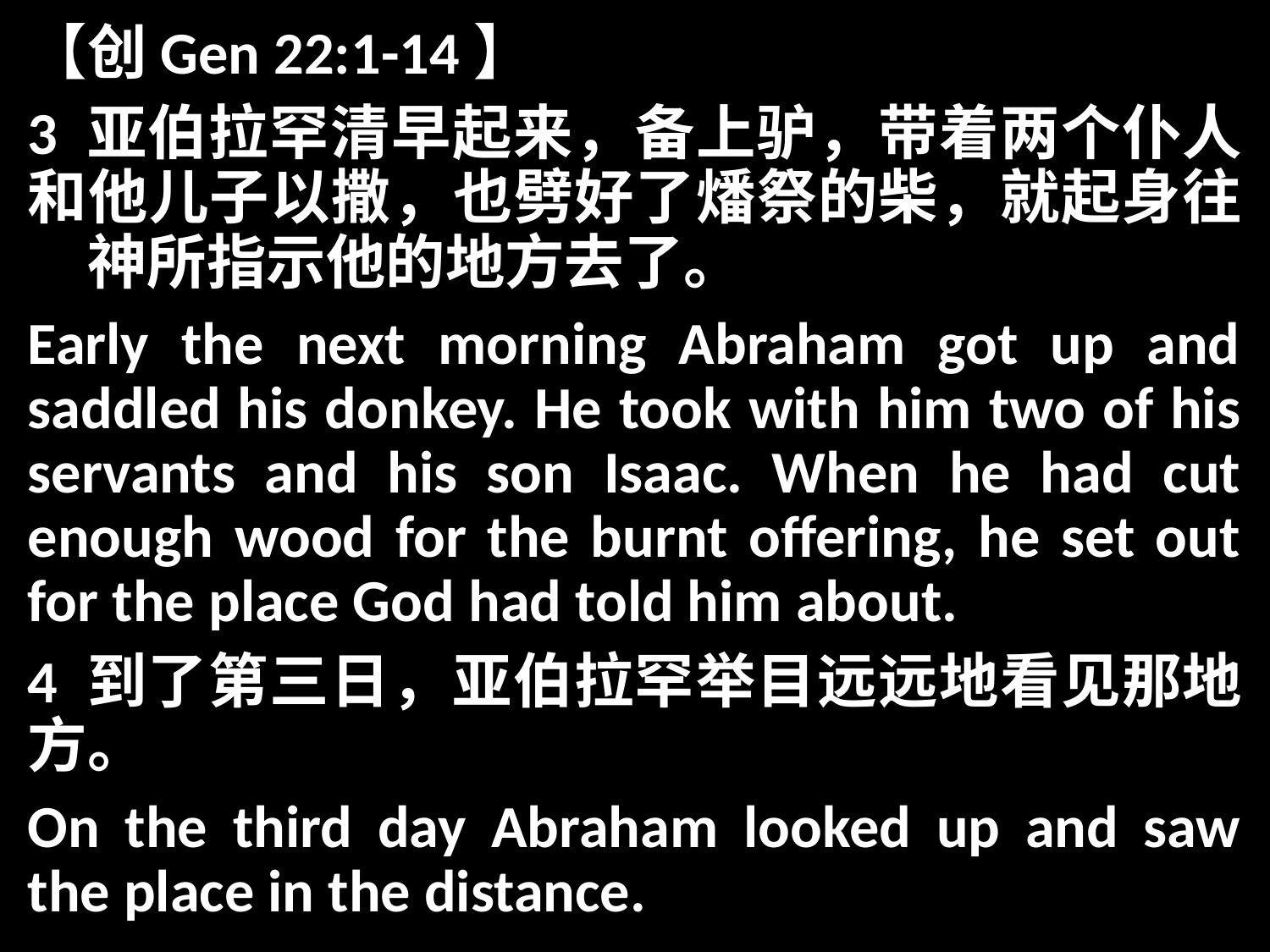

【创Gen 22:1-14】
3 亚伯拉罕清早起来，备上驴，带着两个仆人和他儿子以撒，也劈好了燔祭的柴，就起身往　神所指示他的地方去了。
Early the next morning Abraham got up and saddled his donkey. He took with him two of his servants and his son Isaac. When he had cut enough wood for the burnt offering, he set out for the place God had told him about.
4 到了第三日，亚伯拉罕举目远远地看见那地方。
On the third day Abraham looked up and saw the place in the distance.